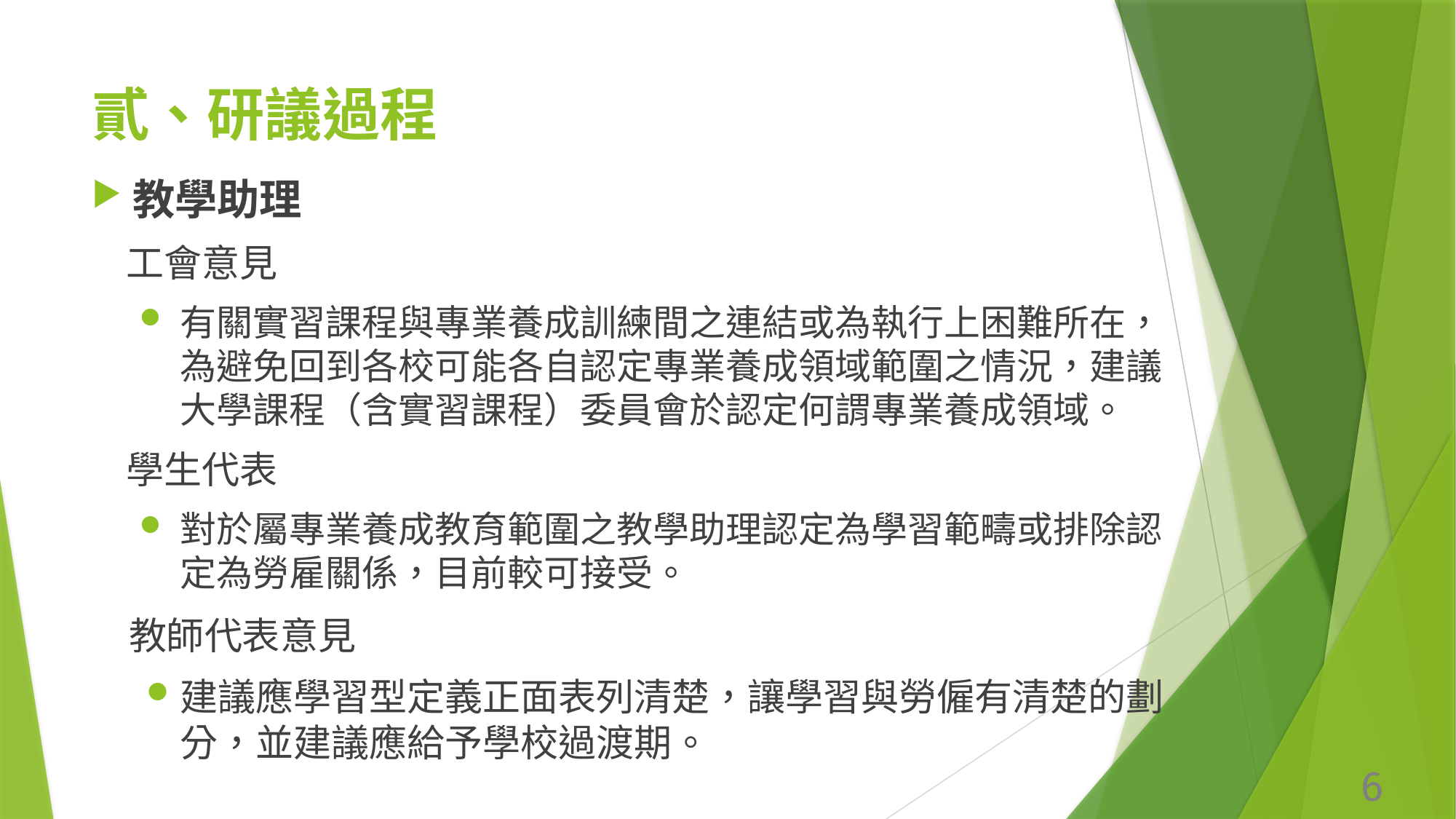

# 貳、研議過程
教學助理
   工會意見
有關實習課程與專業養成訓練間之連結或為執行上困難所在，為避免回到各校可能各自認定專業養成領域範圍之情況，建議大學課程（含實習課程）委員會於認定何謂專業養成領域。
   學生代表
對於屬專業養成教育範圍之教學助理認定為學習範疇或排除認定為勞雇關係，目前較可接受。
   教師代表意見
建議應學習型定義正面表列清楚，讓學習與勞僱有清楚的劃分，並建議應給予學校過渡期。
6